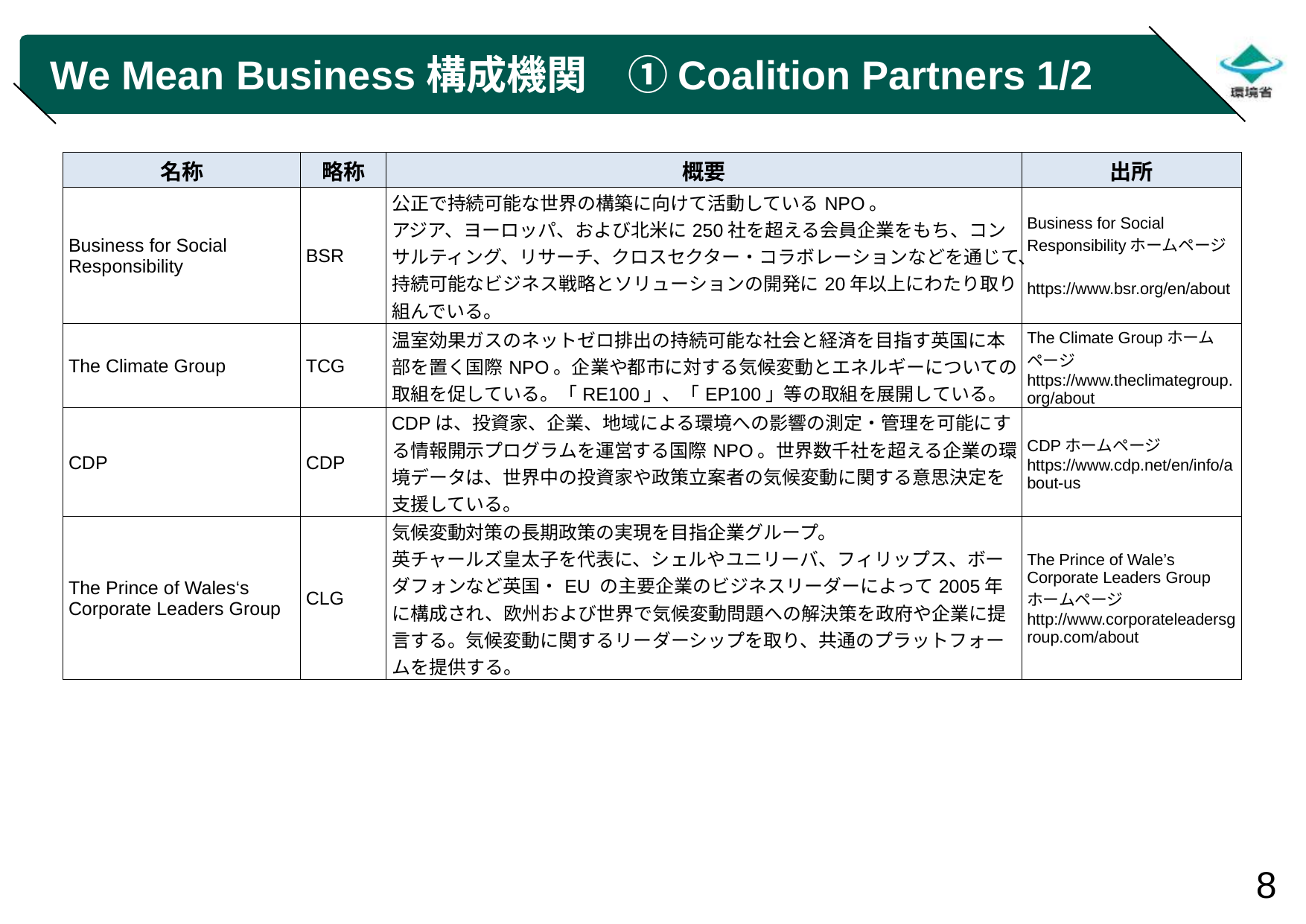

# We Mean Business構成機関　①Coalition Partners 1/2
| 名称 | 略称 | 概要 | 出所 |
| --- | --- | --- | --- |
| Business for Social Responsibility | BSR | 公正で持続可能な世界の構築に向けて活動しているNPO。 アジア、ヨーロッパ、および北米に250社を超える会員企業をもち、コンサルティング、リサーチ、クロスセクター・コラボレーションなどを通じて、持続可能なビジネス戦略とソリューションの開発に20年以上にわたり取り組んでいる。 | Business for Social Responsibilityホームページ　https://www.bsr.org/en/about |
| The Climate Group | TCG | 温室効果ガスのネットゼロ排出の持続可能な社会と経済を目指す英国に本部を置く国際NPO。企業や都市に対する気候変動とエネルギーについての取組を促している。「RE100」、「EP100」等の取組を展開している。 | The Climate Groupホームページ　https://www.theclimategroup.org/about |
| CDP | CDP | CDPは、投資家、企業、地域による環境への影響の測定・管理を可能にする情報開示プログラムを運営する国際NPO。世界数千社を超える企業の環境データは、世界中の投資家や政策立案者の気候変動に関する意思決定を支援している。 | CDPホームページ　https://www.cdp.net/en/info/about-us |
| The Prince of Wales‘s Corporate Leaders Group | CLG | 気候変動対策の長期政策の実現を目指企業グループ。 英チャールズ皇太子を代表に、シェルやユニリーバ、フィリップス、ボーダフォンなど英国・EU の主要企業のビジネスリーダーによって2005年に構成され、欧州および世界で気候変動問題への解決策を政府や企業に提言する。気候変動に関するリーダーシップを取り、共通のプラットフォームを提供する。 | The Prince of Wale’s Corporate Leaders Groupホームページ 　http://www.corporateleadersgroup.com/about |